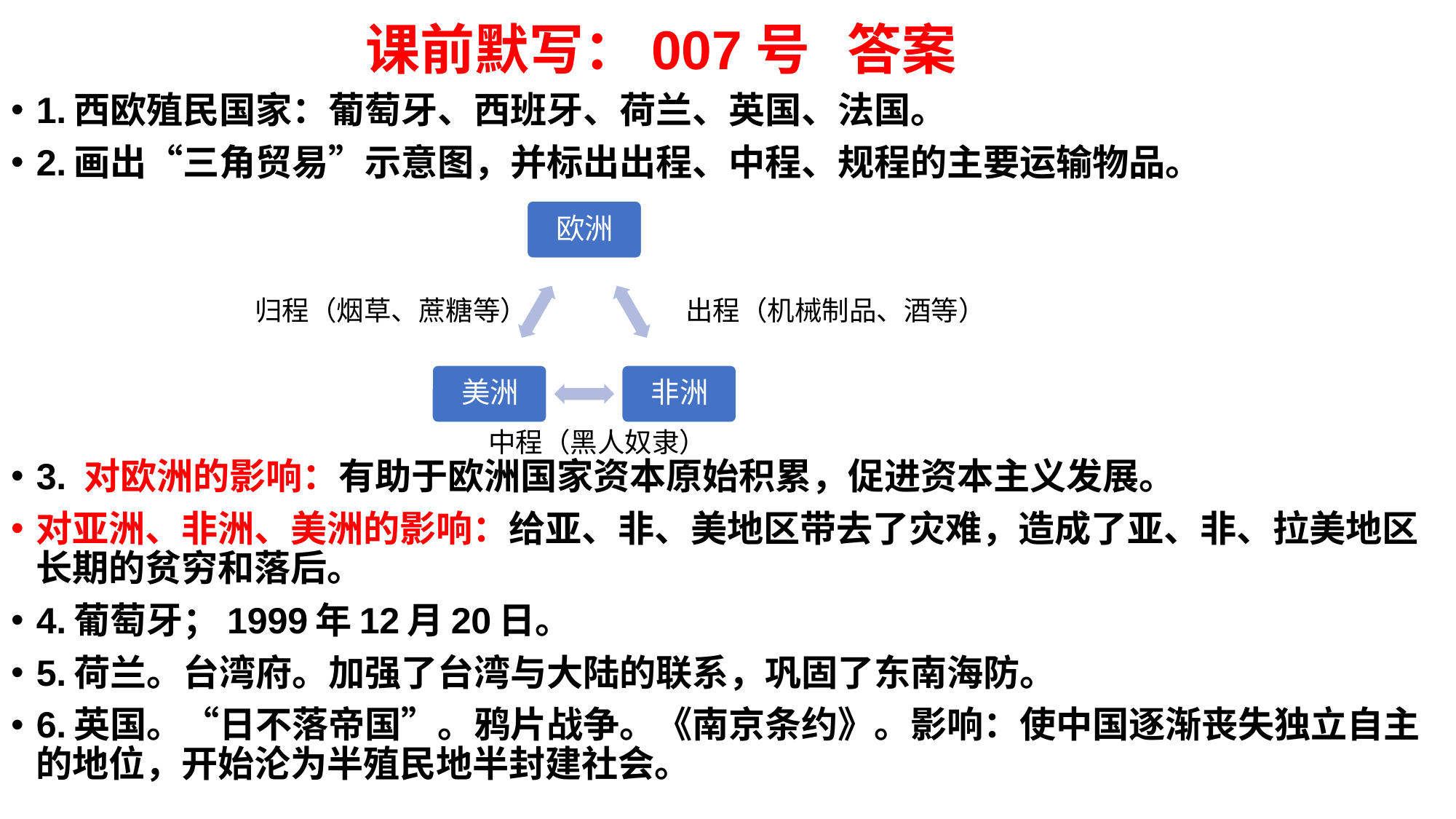

课前默写：007号   答案
1.西欧殖民国家：葡萄牙、西班牙、荷兰、英国、法国。
2.画出“三角贸易”示意图，并标出出程、中程、规程的主要运输物品。

3. 对欧洲的影响：有助于欧洲国家资本原始积累，促进资本主义发展。
对亚洲、非洲、美洲的影响：给亚、非、美地区带去了灾难，造成了亚、非、拉美地区长期的贫穷和落后。
4.葡萄牙；1999年12月20日。
5.荷兰。台湾府。加强了台湾与大陆的联系，巩固了东南海防。
6.英国。“日不落帝国”。鸦片战争。《南京条约》。影响：使中国逐渐丧失独立自主的地位，开始沦为半殖民地半封建社会。
欧洲

非洲

美洲

归程（烟草、蔗糖等）
出程（机械制品、酒等）
中程（黑人奴隶）